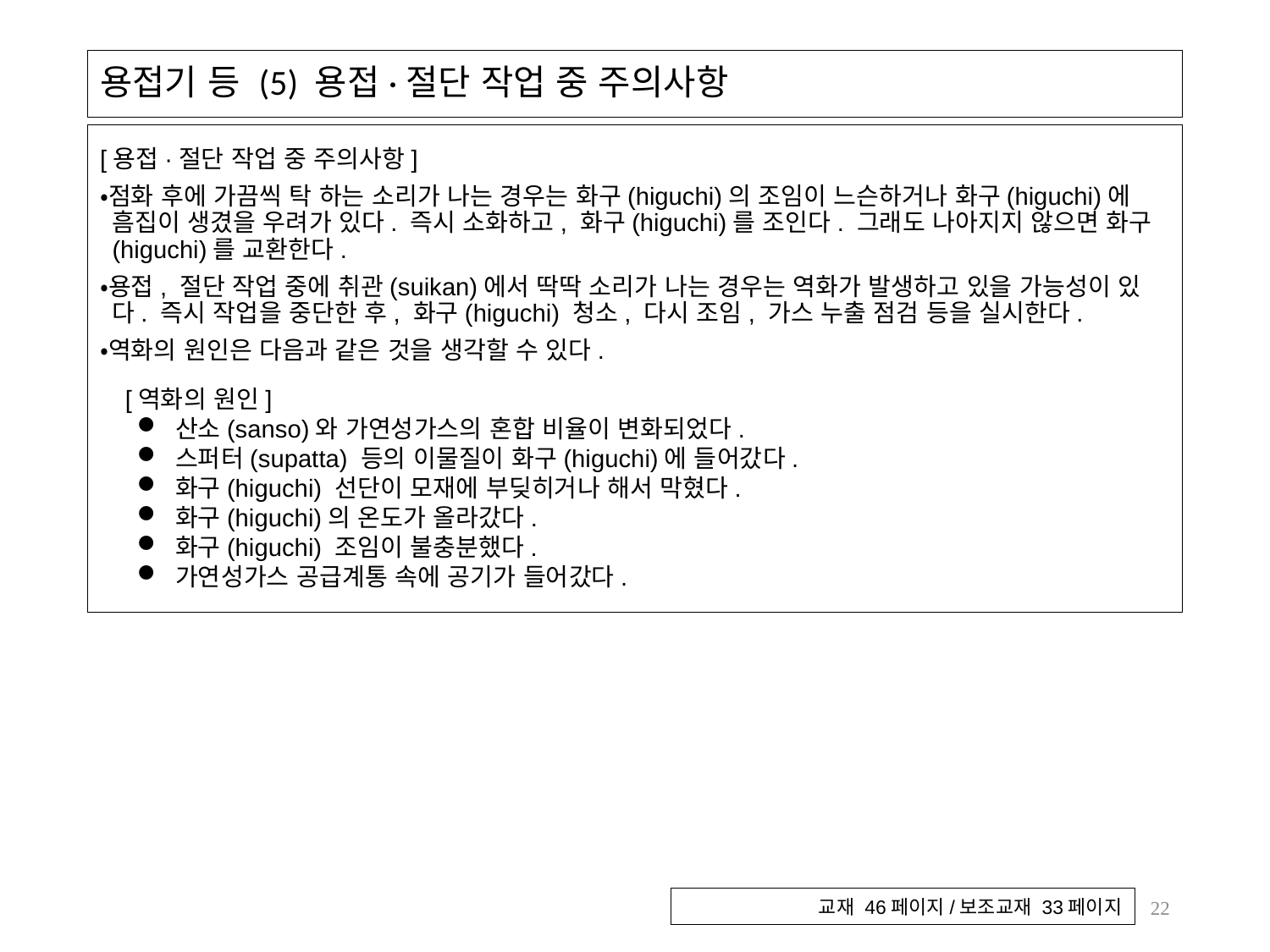

# 용접기 등 (5) 용접·절단 작업 중 주의사항
[용접·절단 작업 중 주의사항]
・점화 후에 가끔씩 탁 하는 소리가 나는 경우는 화구(higuchi)의 조임이 느슨하거나 화구(higuchi)에 흠집이 생겼을 우려가 있다. 즉시 소화하고, 화구(higuchi)를 조인다. 그래도 나아지지 않으면 화구(higuchi)를 교환한다.
・용접, 절단 작업 중에 취관(suikan)에서 딱딱 소리가 나는 경우는 역화가 발생하고 있을 가능성이 있다. 즉시 작업을 중단한 후, 화구(higuchi) 청소, 다시 조임, 가스 누출 점검 등을 실시한다.
・역화의 원인은 다음과 같은 것을 생각할 수 있다.

[역화의 원인]
산소(sanso)와 가연성가스의 혼합 비율이 변화되었다.
스퍼터(supatta) 등의 이물질이 화구(higuchi)에 들어갔다.
화구(higuchi) 선단이 모재에 부딪히거나 해서 막혔다.
화구(higuchi)의 온도가 올라갔다.
화구(higuchi) 조임이 불충분했다.
가연성가스 공급계통 속에 공기가 들어갔다.
22
교재 46페이지/보조교재 33페이지